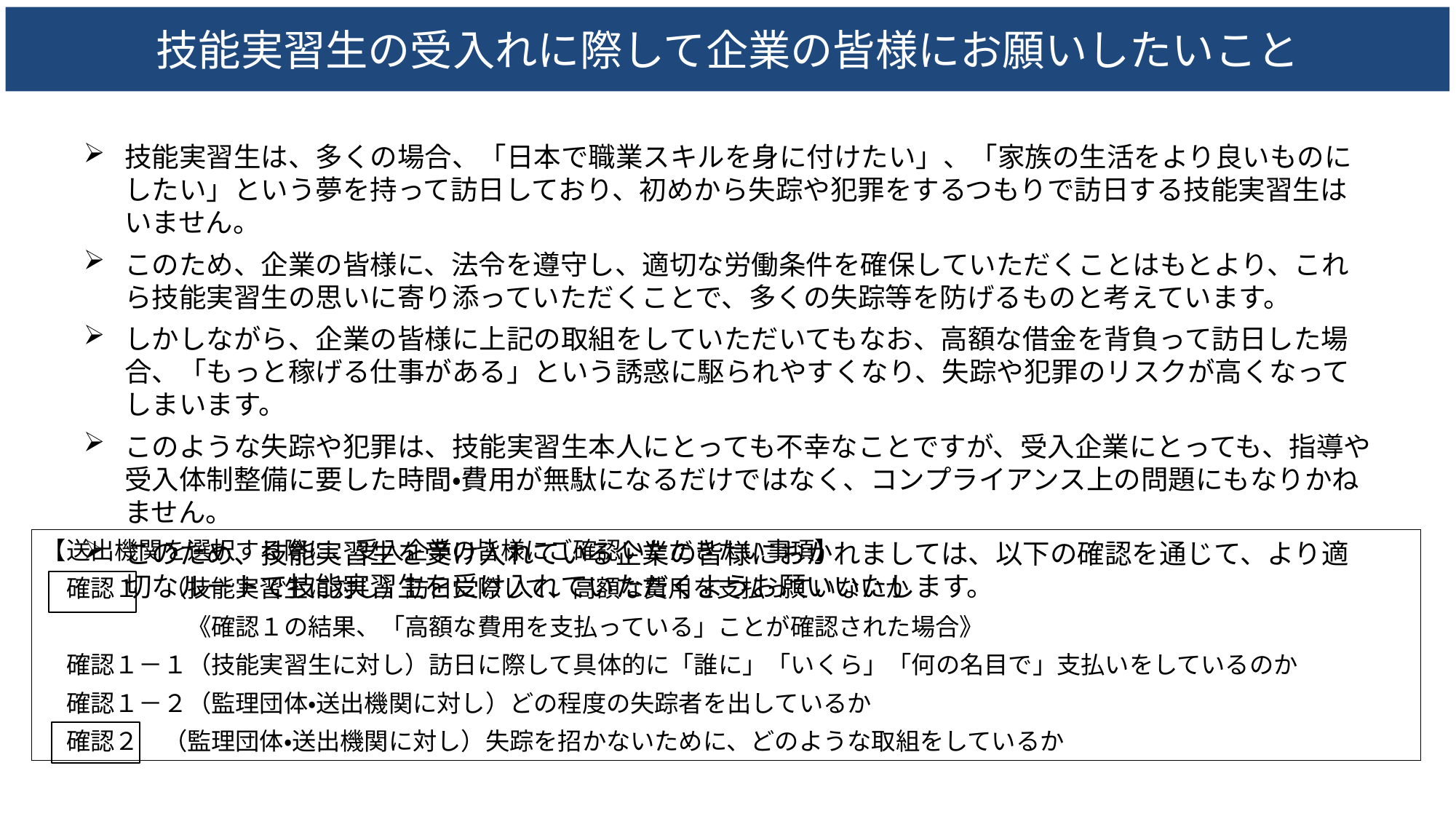

# 技能実習生の受入れに際して企業の皆様にお願いしたいこと
技能実習生は、多くの場合、「日本で職業スキルを身に付けたい」、「家族の生活をより良いものにしたい」という夢を持って訪日しており、初めから失踪や犯罪をするつもりで訪日する技能実習生はいません。
このため、企業の皆様に、法令を遵守し、適切な労働条件を確保していただくことはもとより、これら技能実習生の思いに寄り添っていただくことで、多くの失踪等を防げるものと考えています。
しかしながら、企業の皆様に上記の取組をしていただいてもなお、高額な借金を背負って訪日した場合、「もっと稼げる仕事がある」という誘惑に駆られやすくなり、失踪や犯罪のリスクが高くなってしまいます。
このような失踪や犯罪は、技能実習生本人にとっても不幸なことですが、受入企業にとっても、指導や受入体制整備に要した時間・費用が無駄になるだけではなく、コンプライアンス上の問題にもなりかねません。
このため、技能実習生を受け入れている企業の皆様におかれましては、以下の確認を通じて、より適切なルートで技能実習生を受け入れていただくようお願いいたします。
【送出機関を選択する際に、受入企業の皆様にご確認いただきたい事項】
　確認１　（技能実習生に対し）訪日に際して、高額な費用を支払っていないか
　　　　　　《確認１の結果、「高額な費用を支払っている」ことが確認された場合》
　確認１－１（技能実習生に対し）訪日に際して具体的に「誰に」「いくら」「何の名目で」支払いをしているのか
　確認１－２（監理団体・送出機関に対し）どの程度の失踪者を出しているか
　確認２　（監理団体・送出機関に対し）失踪を招かないために、どのような取組をしているか